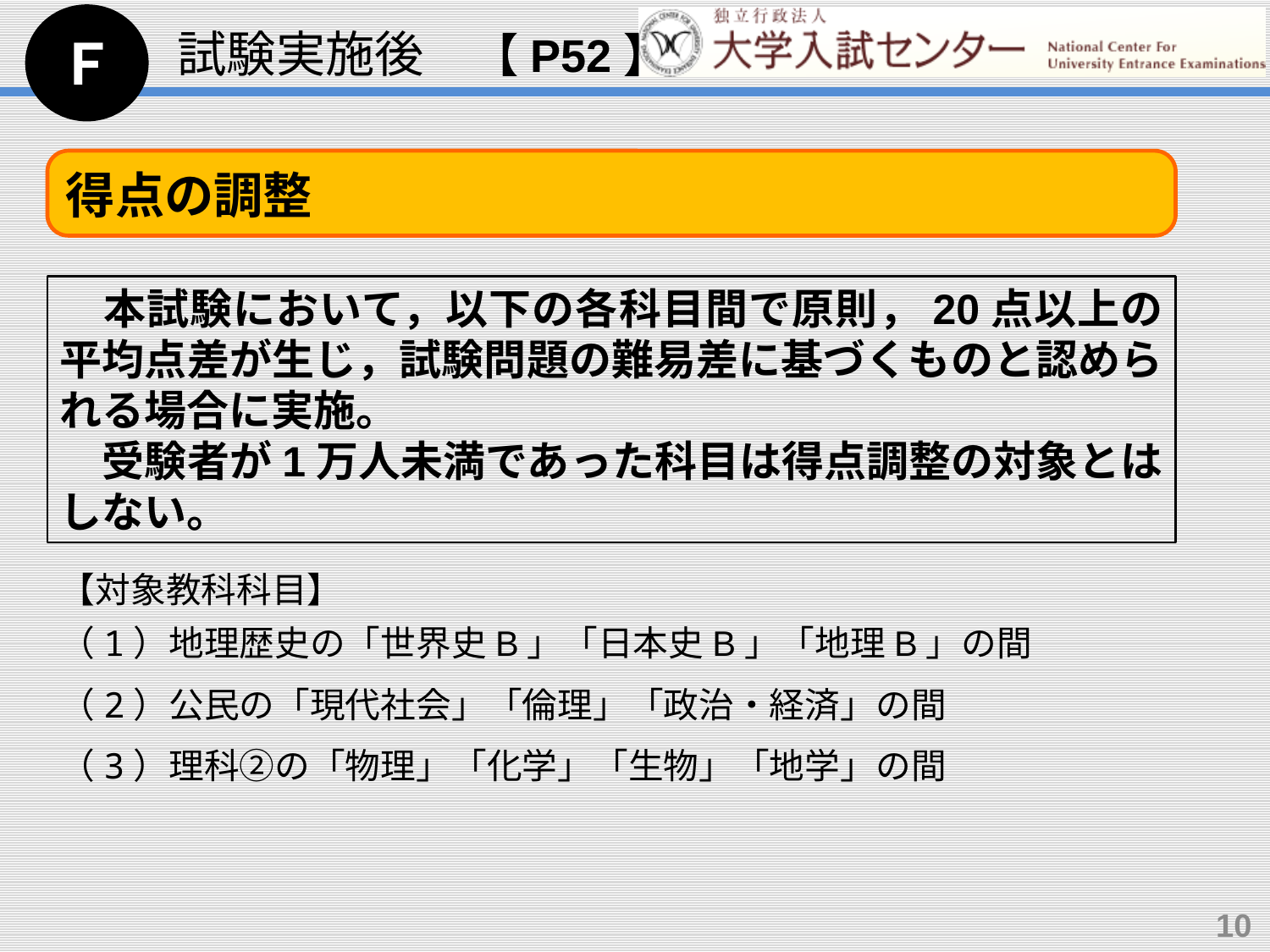

Ｆ
試験実施後　【P52】
得点の調整
　本試験において，以下の各科目間で原則，20点以上の平均点差が生じ，試験問題の難易差に基づくものと認められる場合に実施。
　受験者が1万人未満であった科目は得点調整の対象とはしない。

【対象教科科目】
（1）地理歴史の「世界史B」「日本史B」「地理B」の間

（2）公民の「現代社会」「倫理」「政治・経済」の間

（3）理科②の「物理」「化学」「生物」「地学」の間
10